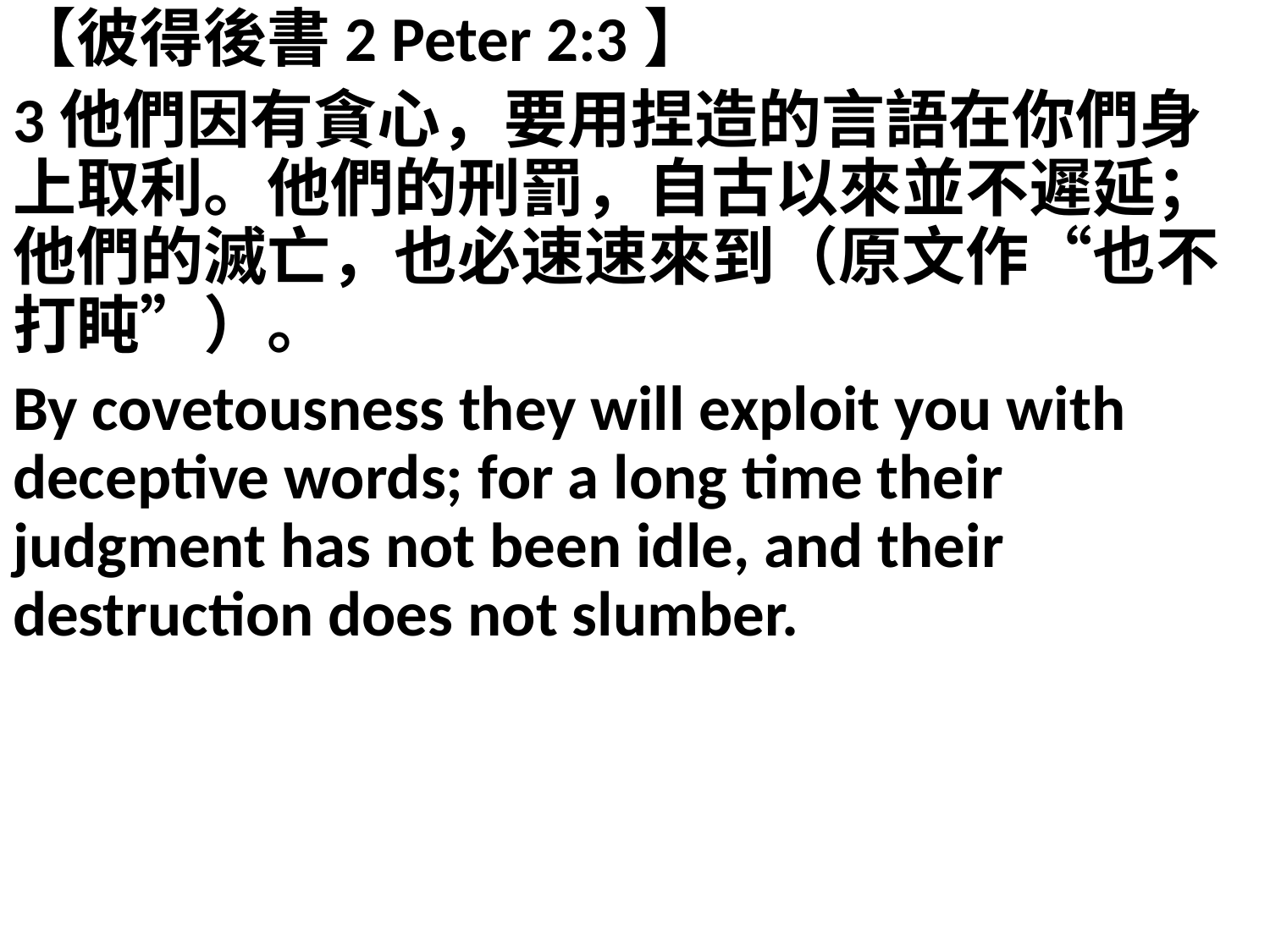

【彼得後書2 Peter 2:3】
3他們因有貪心，要用捏造的言語在你們身上取利。他們的刑罰，自古以來並不遲延；他們的滅亡，也必速速來到（原文作“也不打盹”）。
By covetousness they will exploit you with deceptive words; for a long time their judgment has not been idle, and their destruction does not slumber.